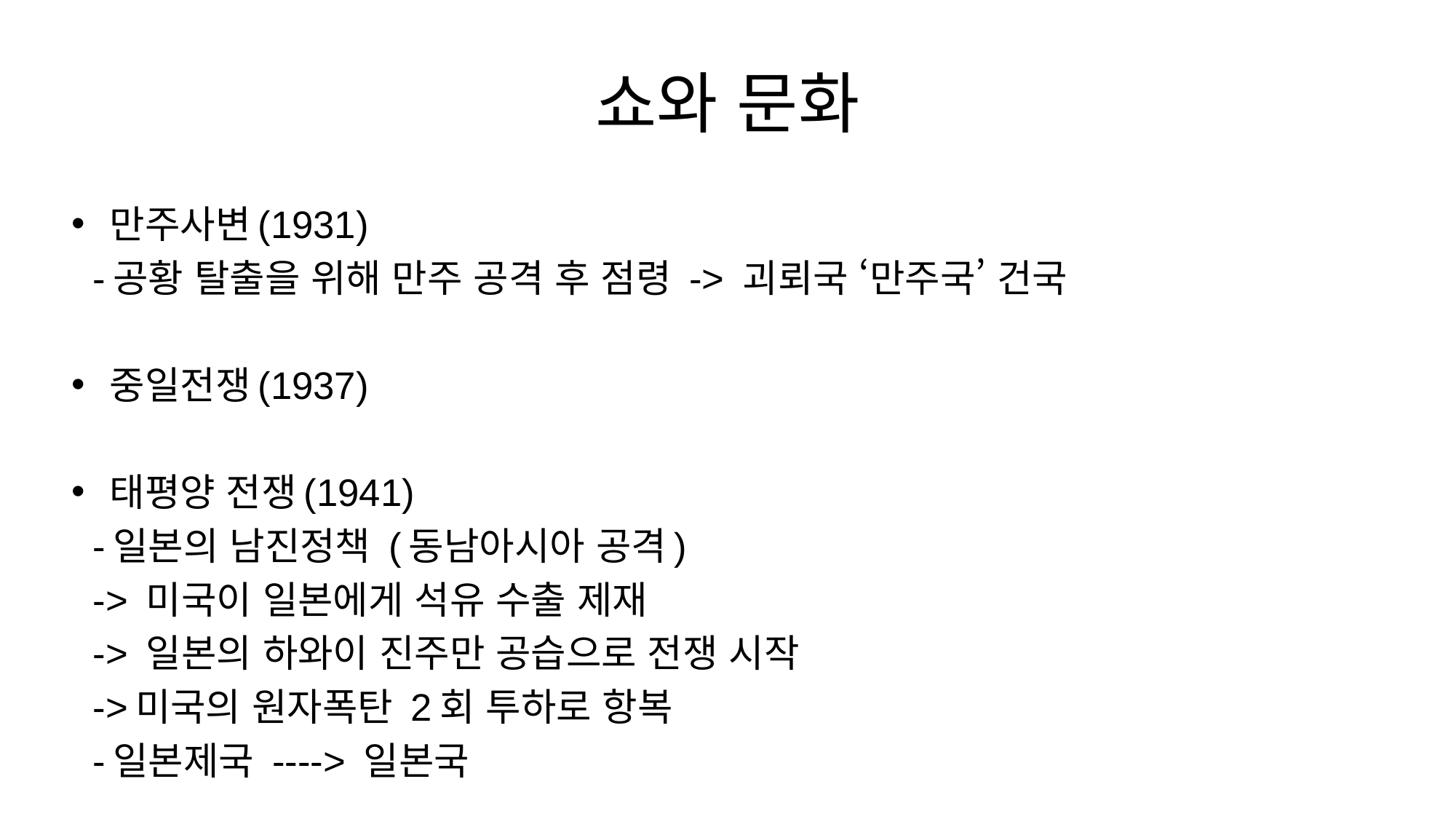

# 쇼와 문화
만주사변(1931)
  -공황 탈출을 위해 만주 공격 후 점령 -> 괴뢰국 ‘만주국’ 건국

중일전쟁(1937)

태평양 전쟁(1941)
  -일본의 남진정책 (동남아시아 공격)
  -> 미국이 일본에게 석유 수출 제재
  -> 일본의 하와이 진주만 공습으로 전쟁 시작
  ->미국의 원자폭탄 2회 투하로 항복
  -일본제국 ----> 일본국